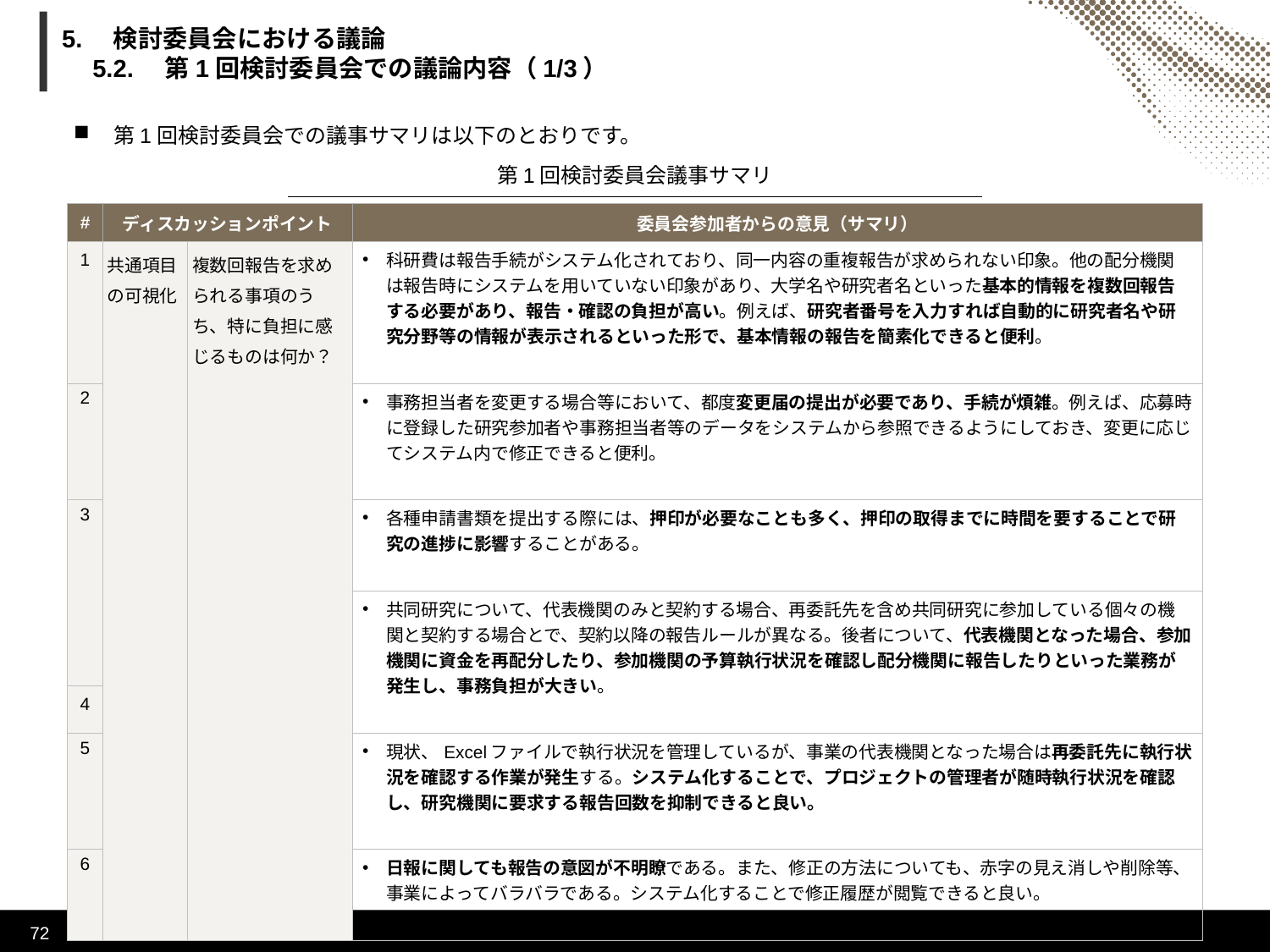

# 5.　検討委員会における議論 　5.2.　第1回検討委員会での議論内容（1/3）
第1回検討委員会での議事サマリは以下のとおりです。
第1回検討委員会議事サマリ
| # | ディスカッションポイント | ディスカッションポイント | 委員会参加者からの意見（サマリ） |
| --- | --- | --- | --- |
| 1 | 共通項目の可視化 | 複数回報告を求められる事項のうち、特に負担に感じるものは何か？ | 科研費は報告手続がシステム化されており、同一内容の重複報告が求められない印象。他の配分機関は報告時にシステムを用いていない印象があり、大学名や研究者名といった基本的情報を複数回報告する必要があり、報告・確認の負担が高い。例えば、研究者番号を入力すれば自動的に研究者名や研究分野等の情報が表示されるといった形で、基本情報の報告を簡素化できると便利。 |
| 2 |  |  | 事務担当者を変更する場合等において、都度変更届の提出が必要であり、手続が煩雑。例えば、応募時に登録した研究参加者や事務担当者等のデータをシステムから参照できるようにしておき、変更に応じてシステム内で修正できると便利。 |
| 3 |  |  | 各種申請書類を提出する際には、押印が必要なことも多く、押印の取得までに時間を要することで研究の進捗に影響することがある。 |
|  |  |  | 共同研究について、代表機関のみと契約する場合、再委託先を含め共同研究に参加している個々の機関と契約する場合とで、契約以降の報告ルールが異なる。後者について、代表機関となった場合、参加機関に資金を再配分したり、参加機関の予算執行状況を確認し配分機関に報告したりといった業務が発生し、事務負担が大きい。 |
| 4 |  |  |  |
| 5 |  |  | 現状、Excelファイルで執行状況を管理しているが、事業の代表機関となった場合は再委託先に執行状況を確認する作業が発生する。システム化することで、プロジェクトの管理者が随時執行状況を確認し、研究機関に要求する報告回数を抑制できると良い。 |
| 6 |  |  | 日報に関しても報告の意図が不明瞭である。また、修正の方法についても、赤字の見え消しや削除等、事業によってバラバラである。システム化することで修正履歴が閲覧できると良い。 |